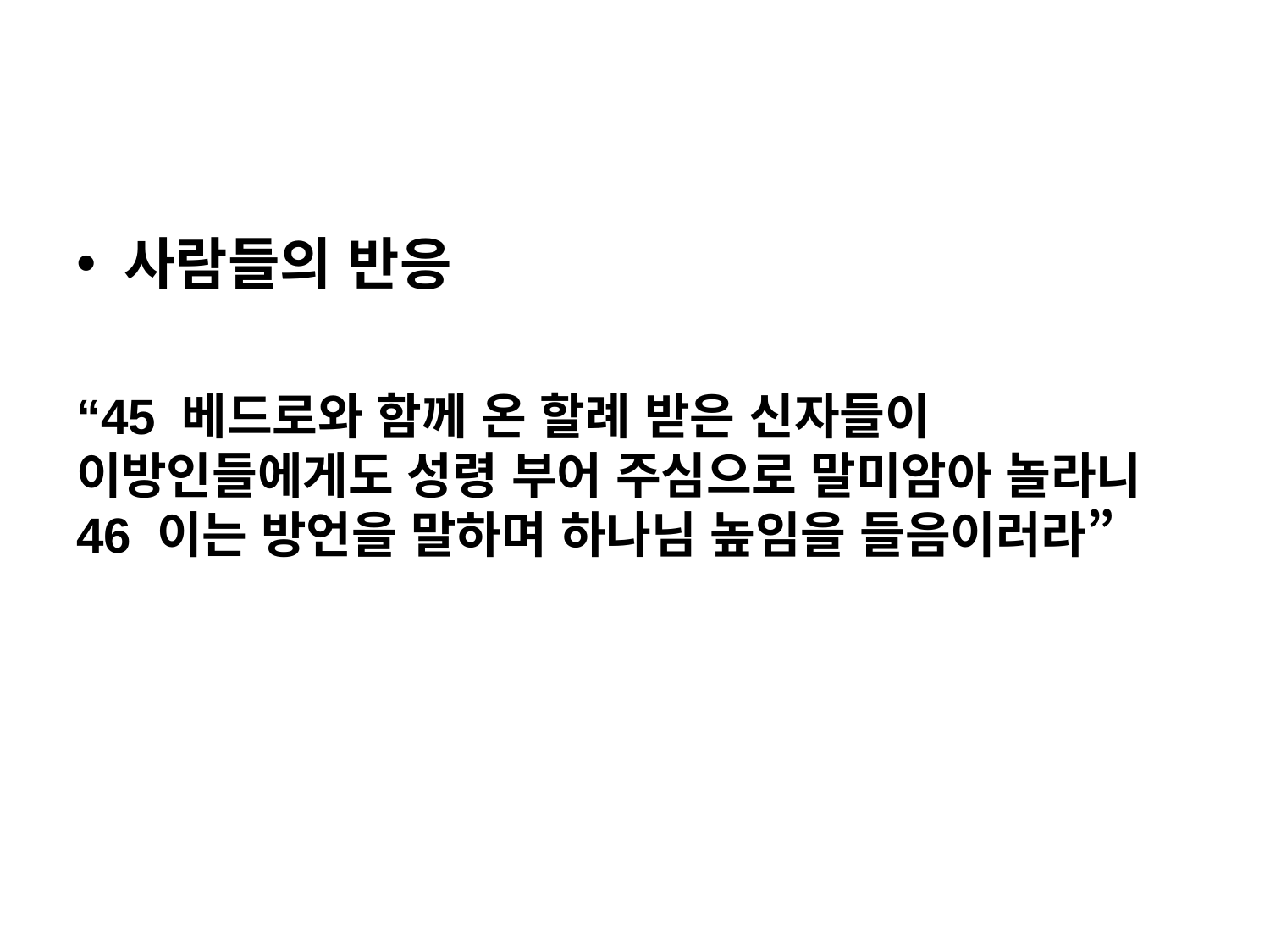

#
사람들의 반응

“45 베드로와 함께 온 할례 받은 신자들이 이방인들에게도 성령 부어 주심으로 말미암아 놀라니 46 이는 방언을 말하며 하나님 높임을 들음이러라”